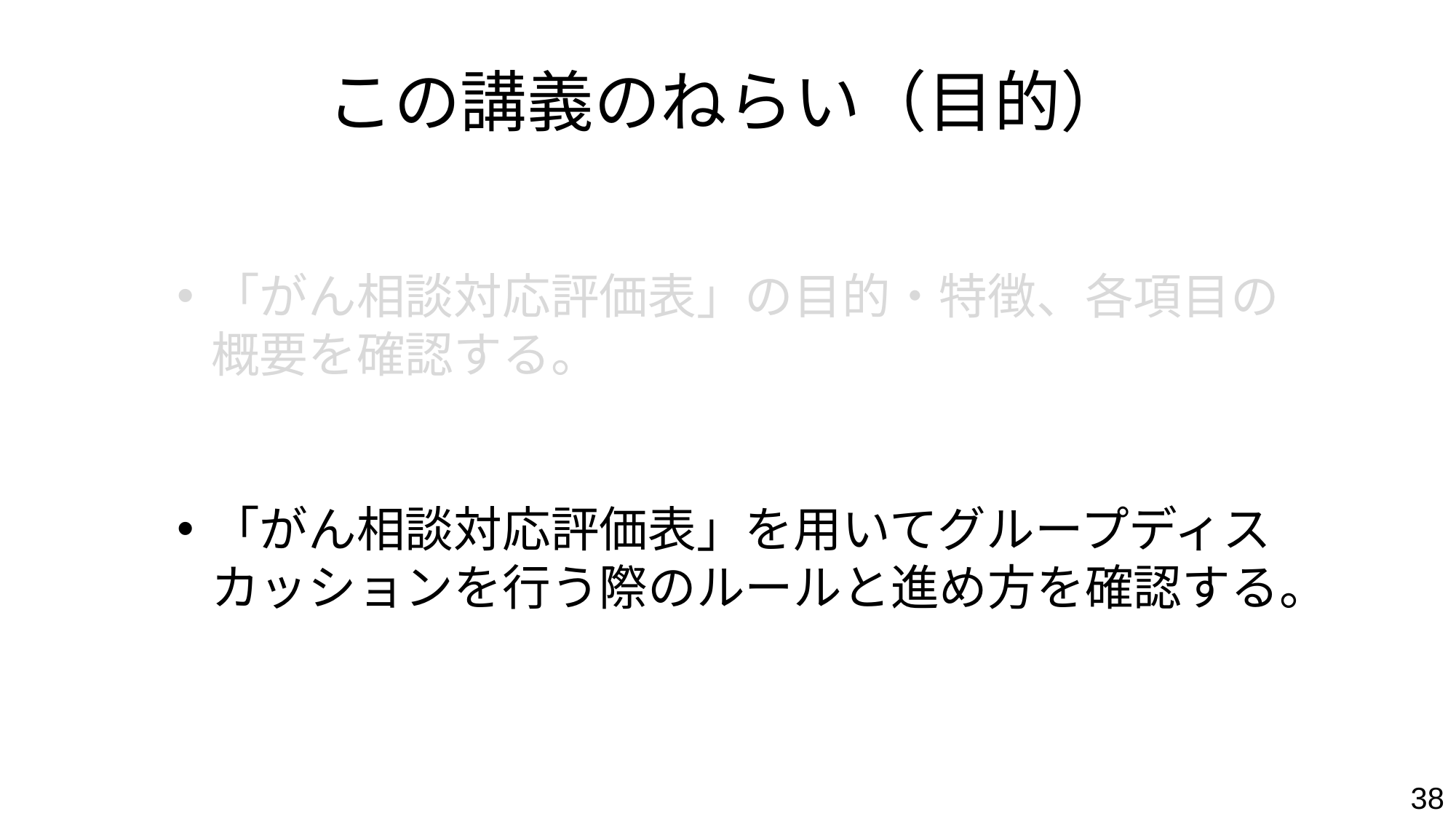

# この講義のねらい（目的）
「がん相談対応評価表」の目的・特徴、各項目の概要を確認する。

「がん相談対応評価表」を用いてグループディスカッションを行う際のルールと進め方を確認する。
38